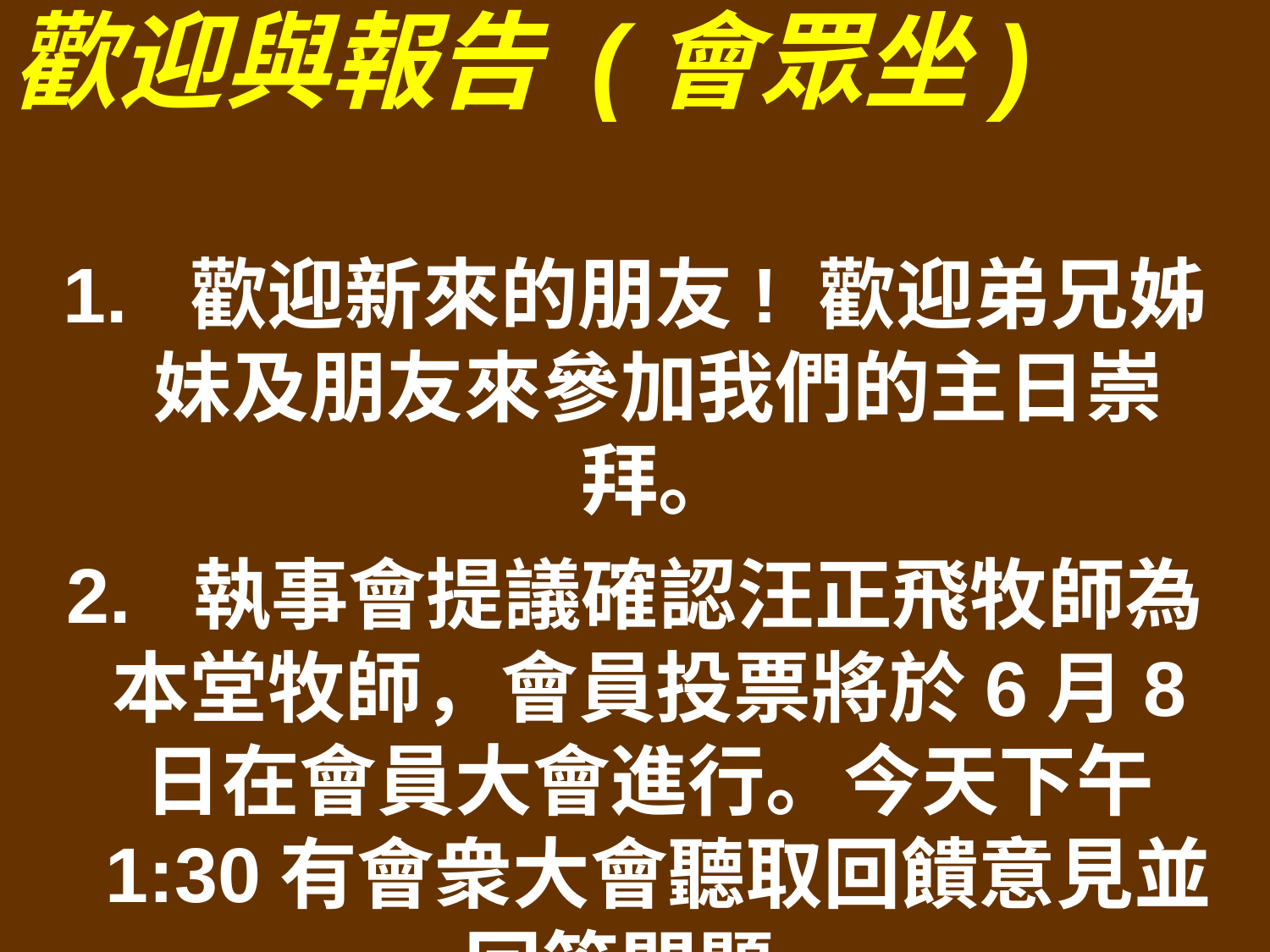

歡迎與報告 (會眾坐)

1.  歡迎新來的朋友! 歡迎弟兄姊妹及朋友來參加我們的主日崇拜。
2.  執事會提議確認汪正飛牧師為本堂牧師，會員投票將於6月8日在會員大會進行。今天下午1:30有會衆大會聽取回饋意見並回答問題。